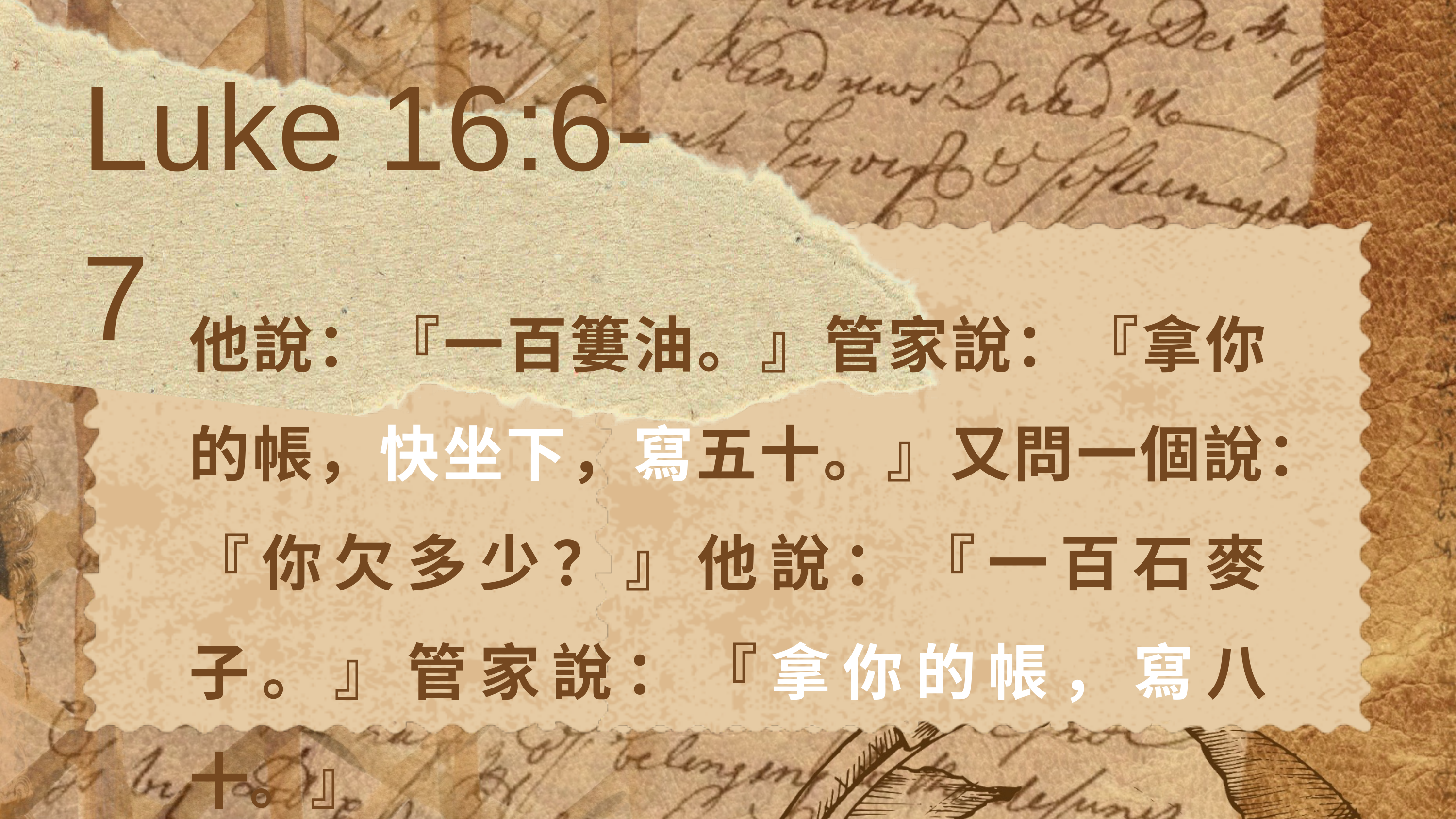

Luke 16:6-7

他說：『一百簍油。』管家說：『拿你的帳，快坐下，寫五十。』又問一個說：『你欠多少？』他說：『一百石麥子。』管家說：『拿你的帳，寫八十。』